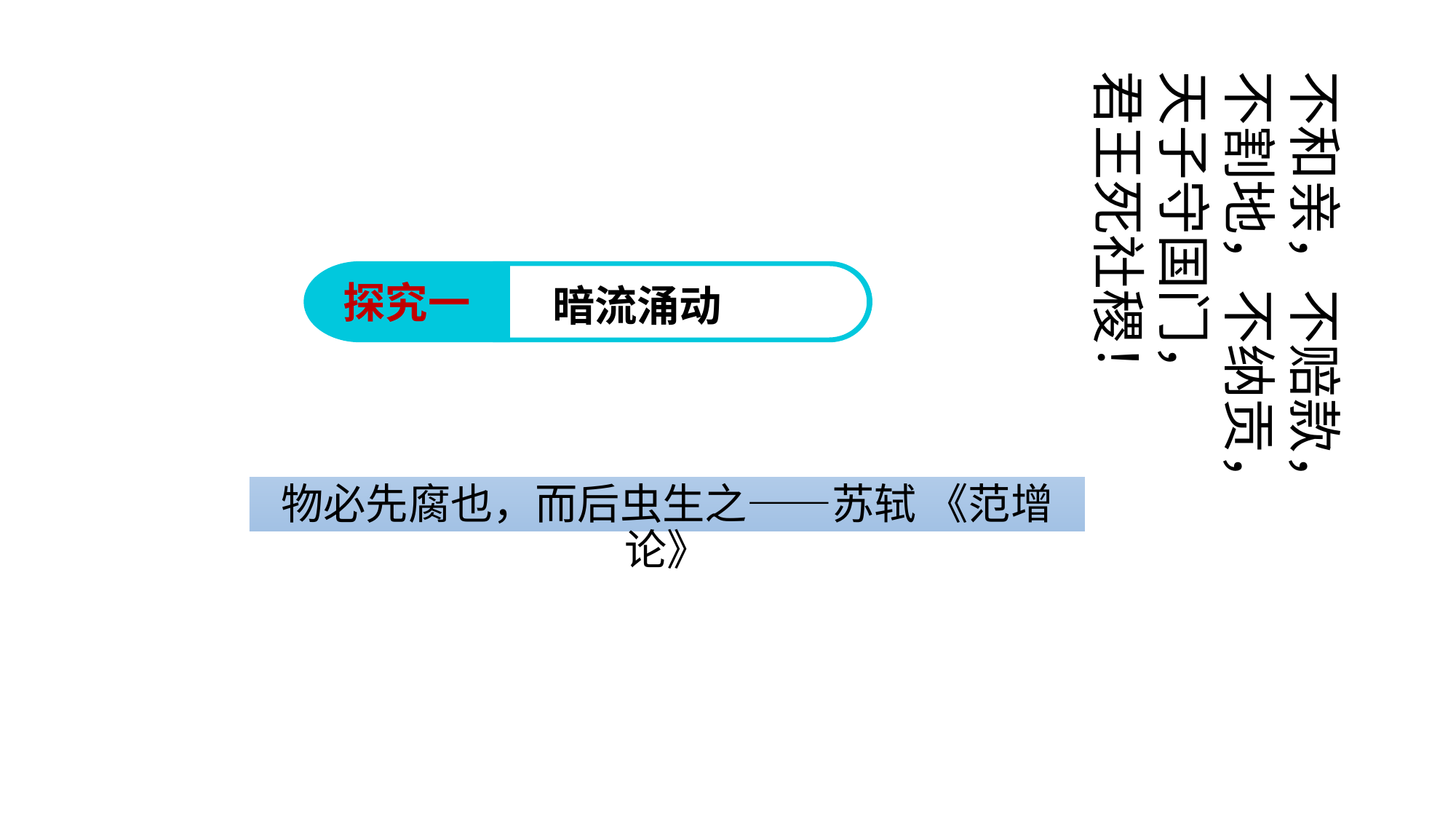

#
不和亲，不赔款，
不割地，不纳贡，
天子守国门，
君王死社稷！

探究一
    暗流涌动

物必先腐也，而后虫生之——苏轼 《范增论》